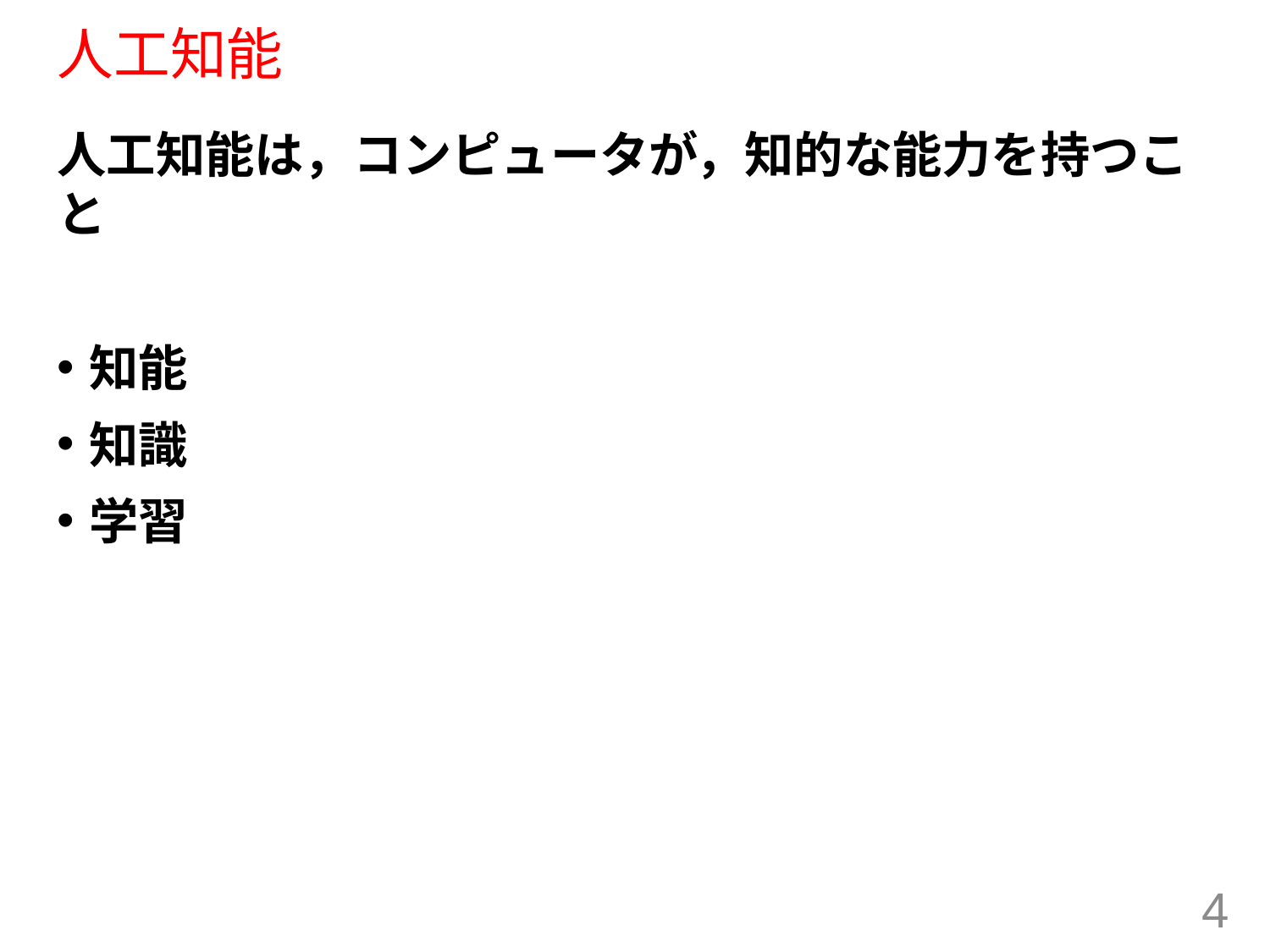

# 人工知能
人工知能は，コンピュータが，知的な能力を持つこと

知能
知識
学習

4